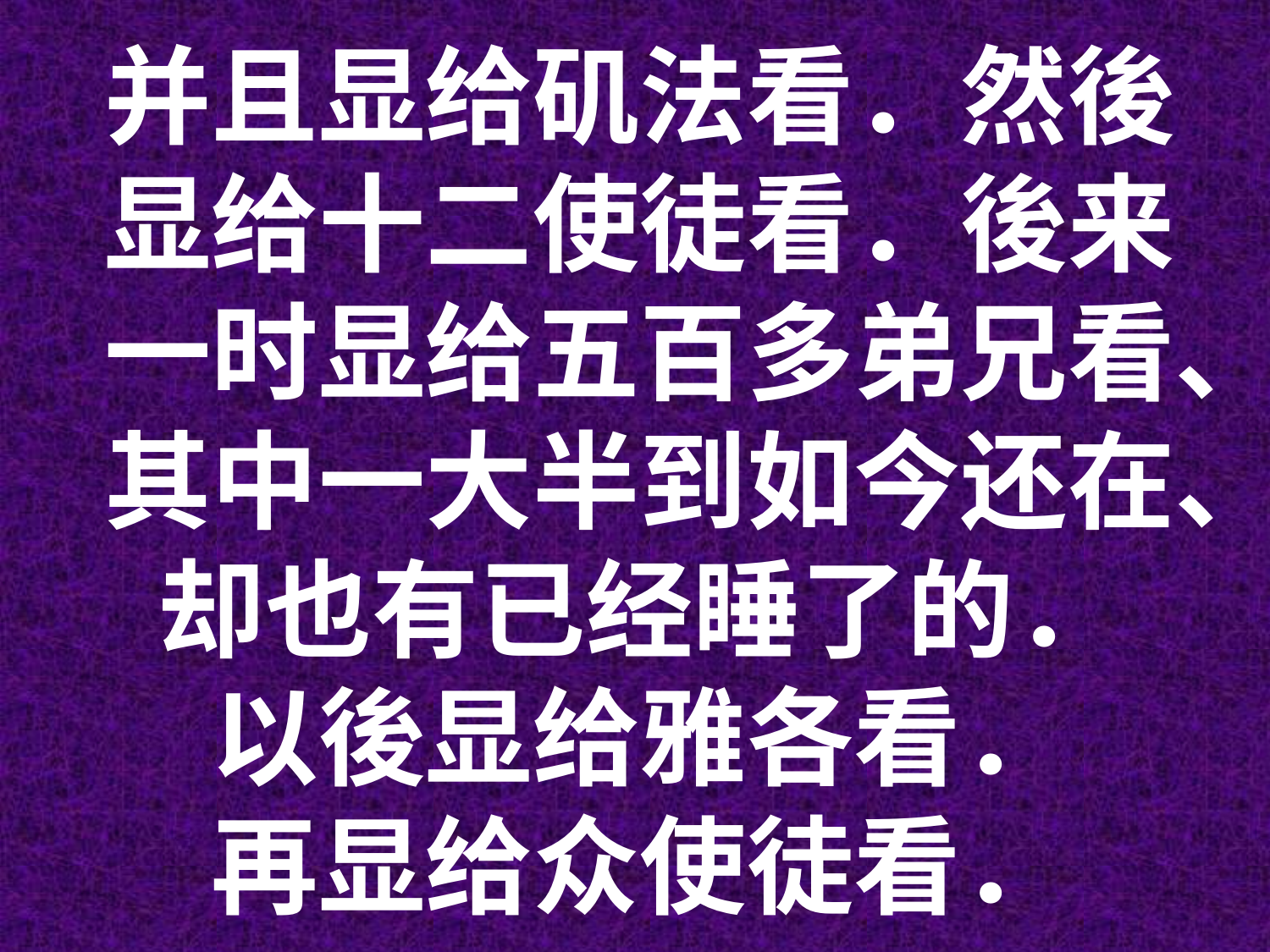

# 并且显给矶法看．然後显给十二使徒看．後来一时显给五百多弟兄看、其中一大半到如今还在、却也有已经睡了的． 以後显给雅各看． 再显给众使徒看．